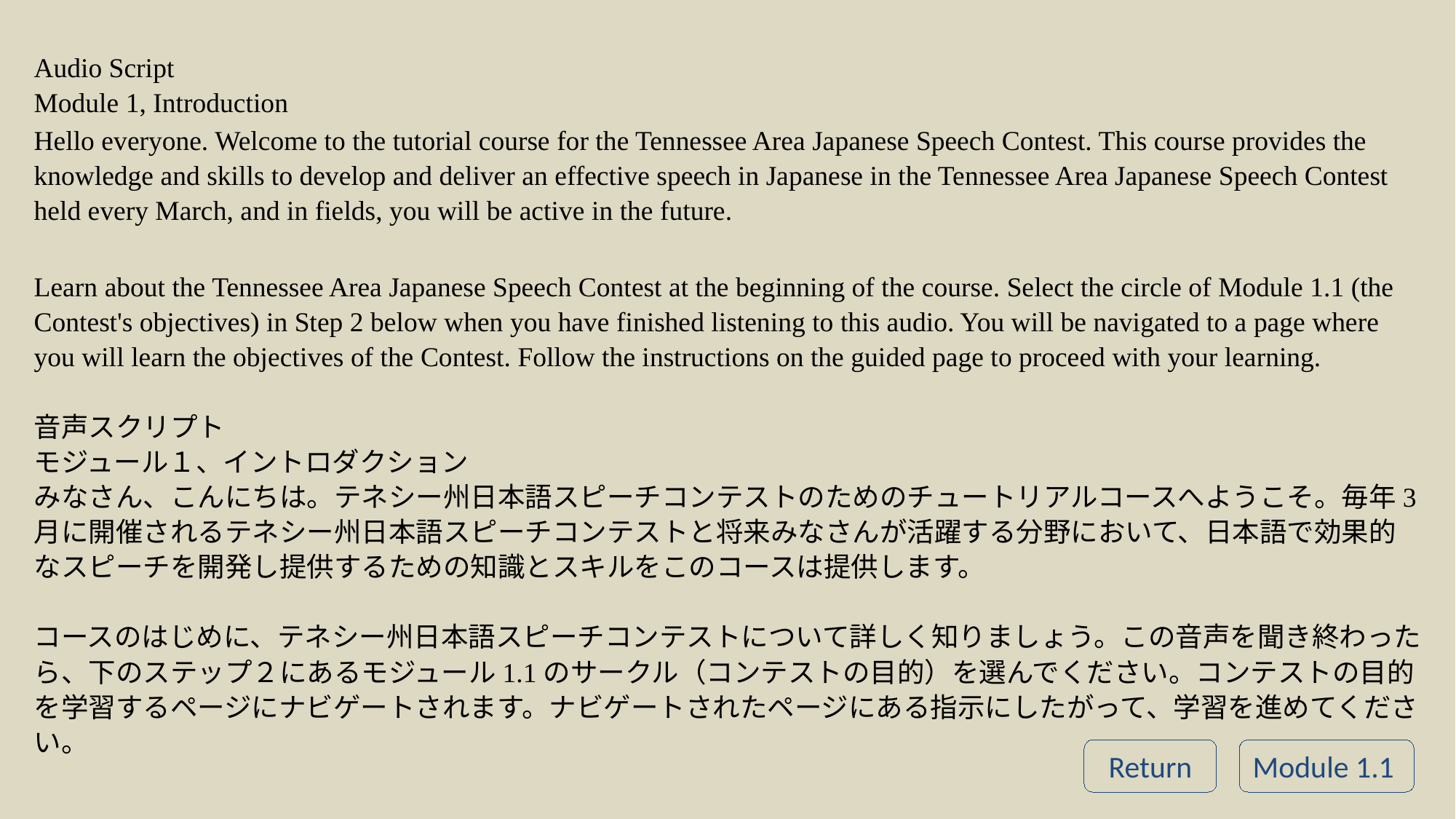

Audio Script
Module 1, Introduction
Hello everyone. Welcome to the tutorial course for the Tennessee Area Japanese Speech Contest. This course provides the knowledge and skills to develop and deliver an effective speech in Japanese in the Tennessee Area Japanese Speech Contest held every March, and in fields, you will be active in the future.

Learn about the Tennessee Area Japanese Speech Contest at the beginning of the course. Select the circle of Module 1.1 (the Contest's objectives) in Step 2 below when you have finished listening to this audio. You will be navigated to a page where you will learn the objectives of the Contest. Follow the instructions on the guided page to proceed with your learning.

音声スクリプト
モジュール１、イントロダクション
みなさん、こんにちは。テネシー州日本語スピーチコンテストのためのチュートリアルコースへようこそ。毎年3月に開催されるテネシー州日本語スピーチコンテストと将来みなさんが活躍する分野において、日本語で効果的なスピーチを開発し提供するための知識とスキルをこのコースは提供します。

コースのはじめに、テネシー州日本語スピーチコンテストについて詳しく知りましょう。この音声を聞き終わったら、下のステップ２にあるモジュール1.1のサークル（コンテストの目的）を選んでください。コンテストの目的を学習するページにナビゲートされます。ナビゲートされたページにある指示にしたがって、学習を進めてください。
Return
Module 1.1